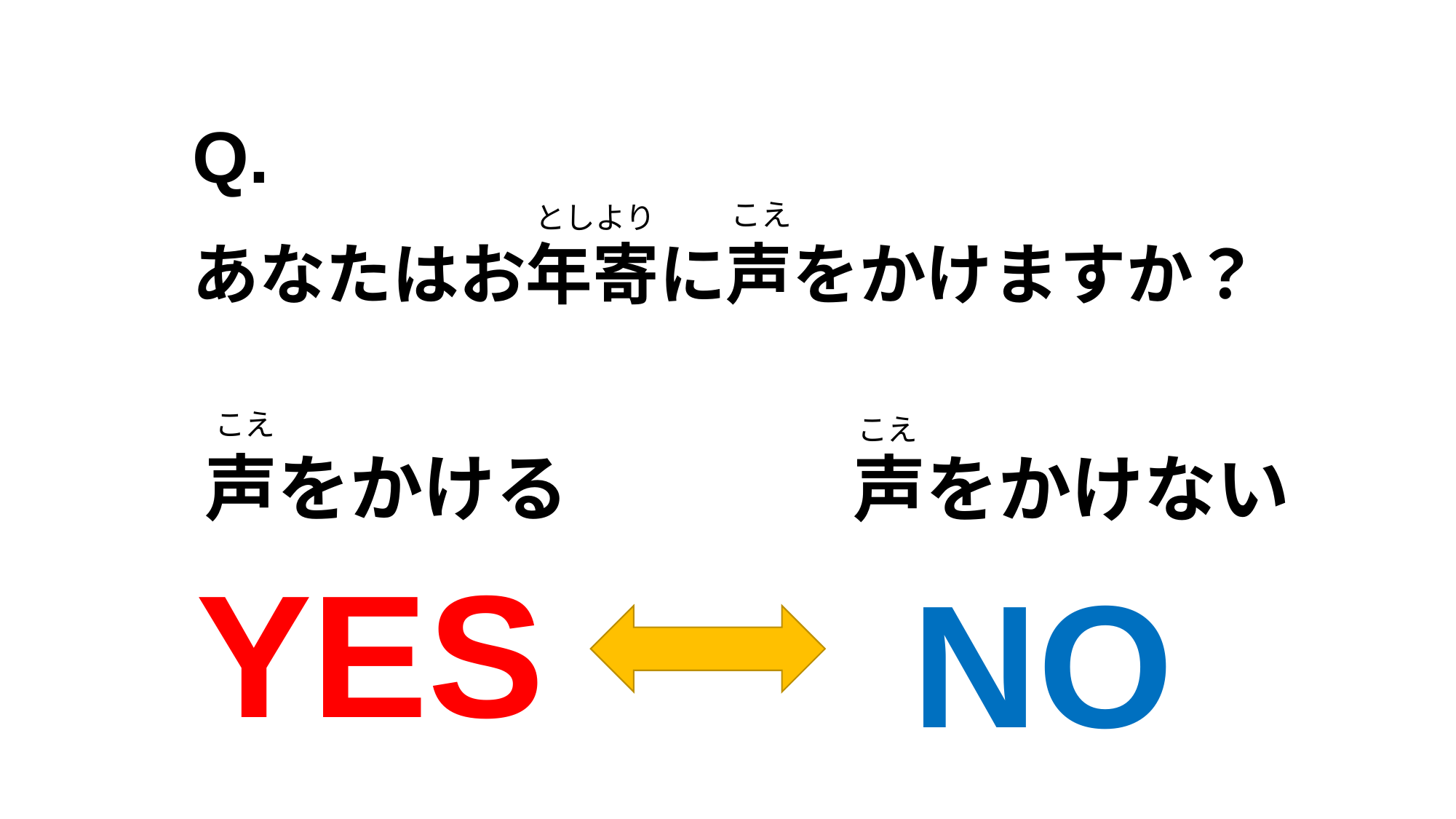

Q.
こえ
としより
あなたはお年寄に声をかけますか？
こえ
声をかける
声をかけない
YES
NO

こえ